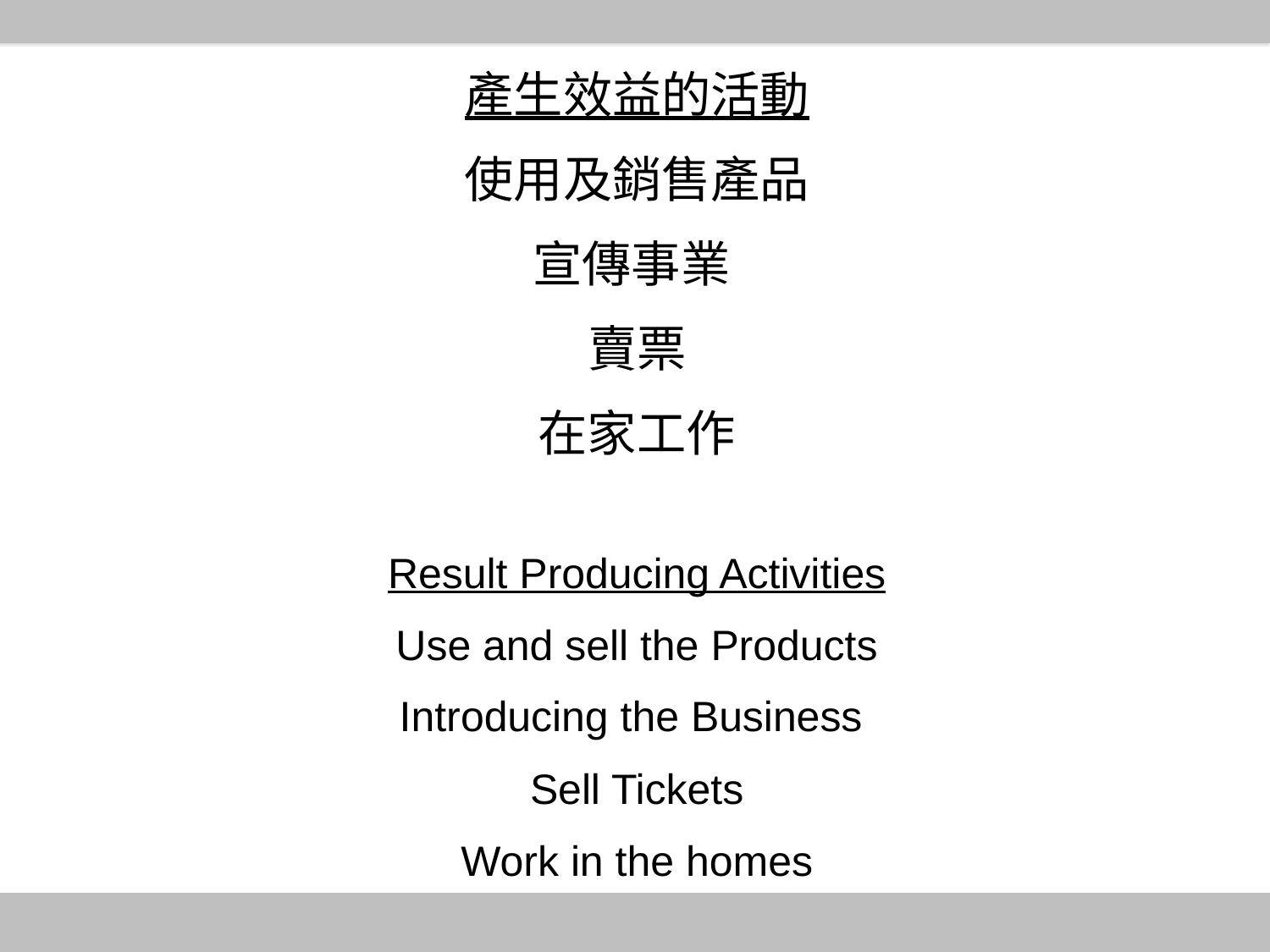

產生效益的活動

使用及銷售產品

宣傳事業

賣票

在家工作

Result Producing Activities

Use and sell the Products

Introducing the Business

Sell Tickets

Work in the homes